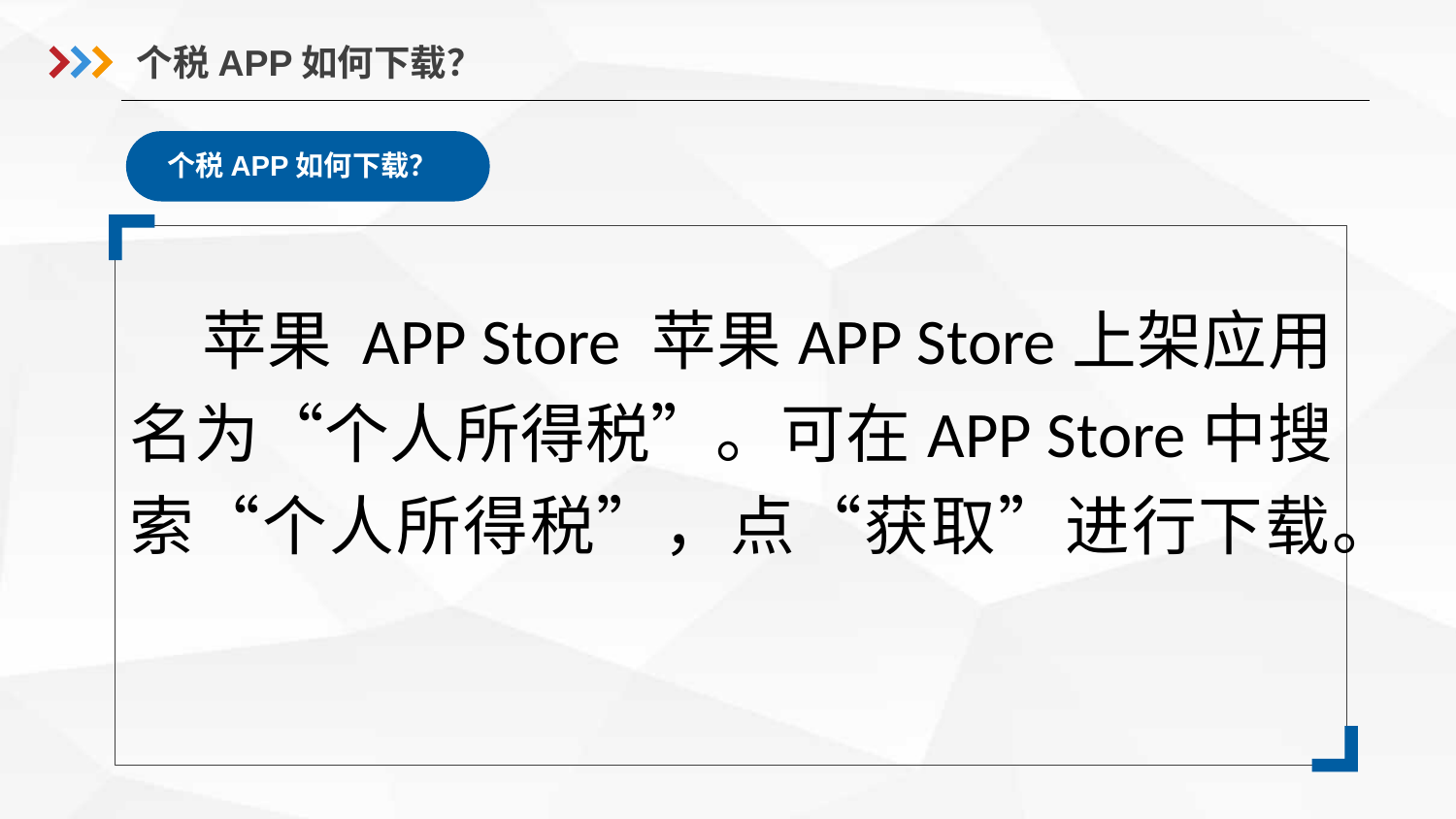

个税APP如何下载？

个税APP如何下载？

苹果 APP Store 苹果APP Store上架应用名为“个人所得税”。可在APP Store中搜索“个人所得税”，点“获取”进行下载。